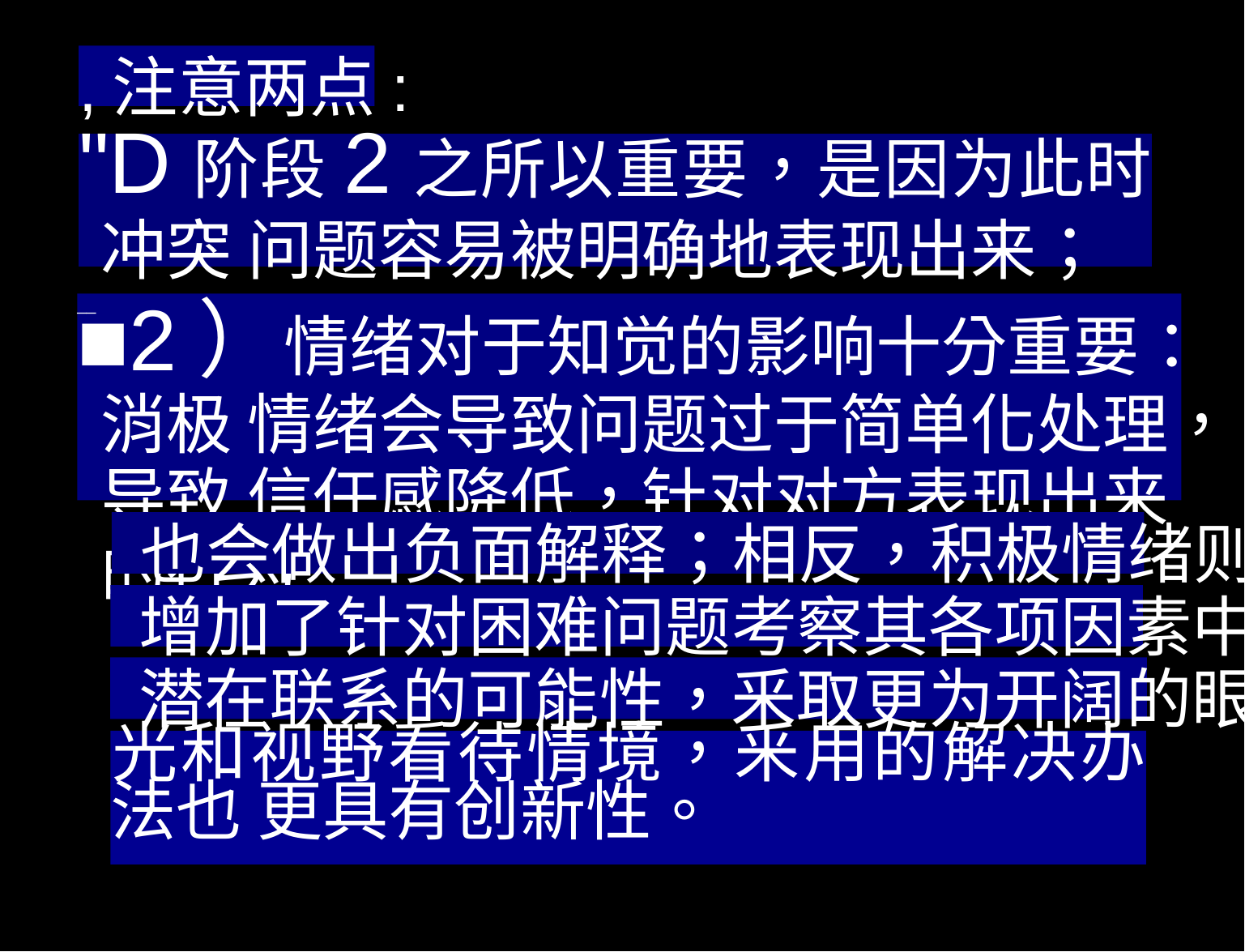

,注意两点:
"D阶段2之所以重要，是因为此时冲突 问题容易被明确地表现出来；
__
■2）情绪对于知觉的影响十分重要：消极 情绪会导致问题过于简单化处理，导致 信任感降低，针对对方表现出来的行为
也会做出负面解释；相反，积极情绪则
增加了针对困难问题考察其各项因素中
潜在联系的可能性，釆取更为开阔的眼
光和视野看待情境，釆用的解决办法也 更具有创新性。